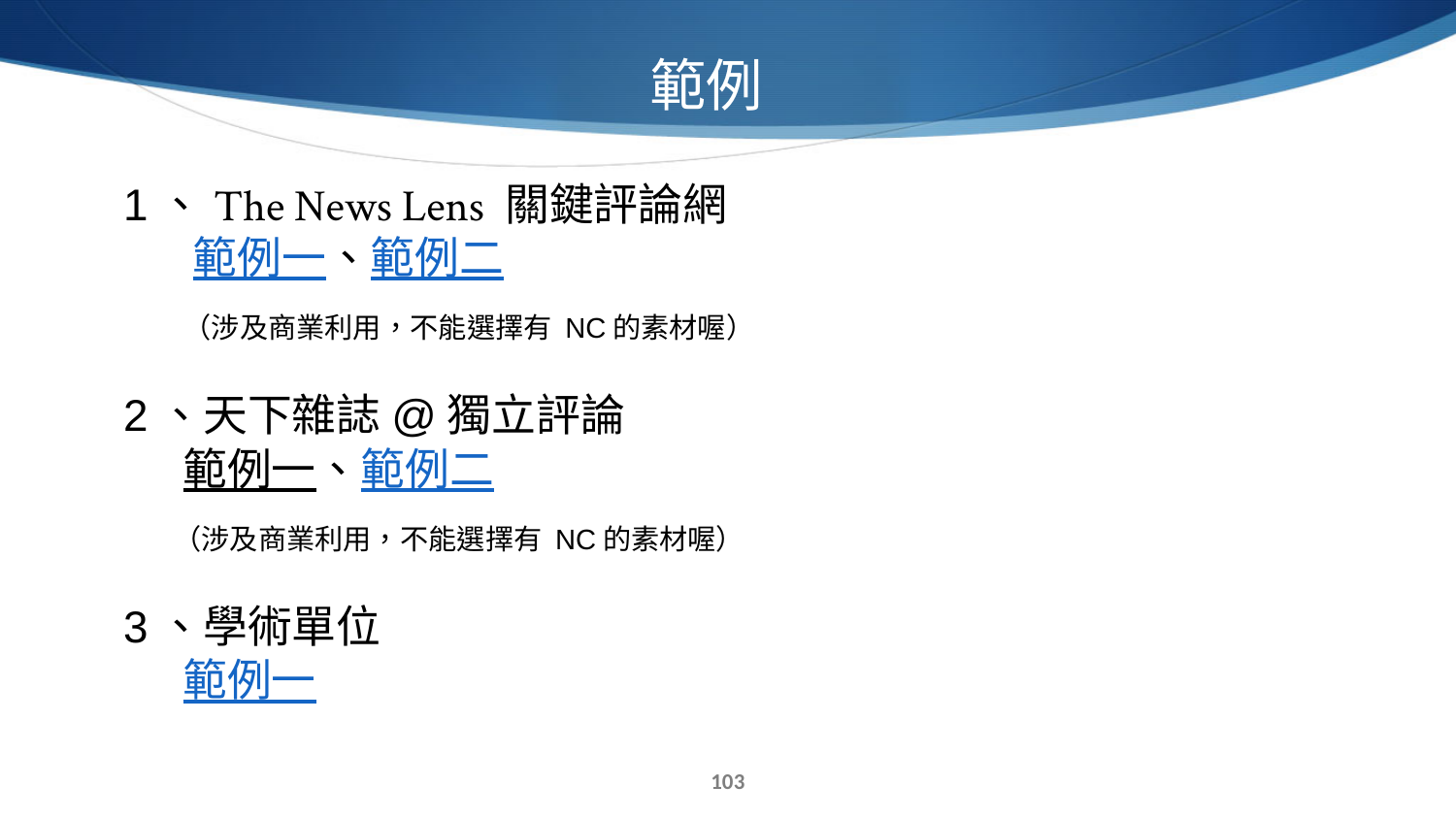

範例
1、The News Lens 關鍵評論網
       範例一、範例二
      （涉及商業利用，不能選擇有 NC的素材喔）
2、天下雜誌@獨立評論
      範例一、範例二
     （涉及商業利用，不能選擇有 NC的素材喔）
3、學術單位
      範例一
103